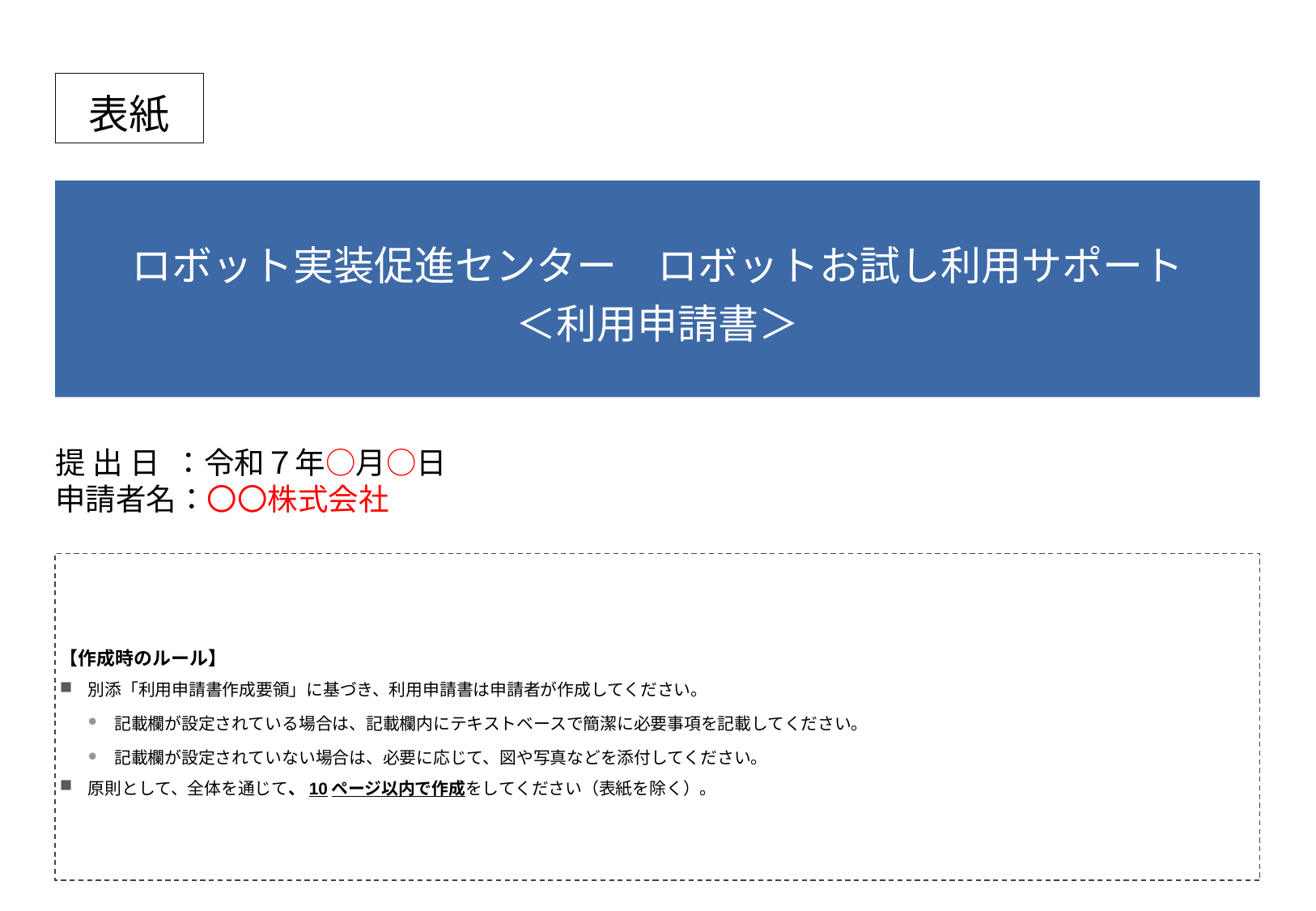

表紙
ロボット実装促進センター　ロボットお試し利用サポート
＜利用申請書＞
提 出 日  ：令和７年○月○日
申請者名：〇〇株式会社
【作成時のルール】
別添「利用申請書作成要領」に基づき、利用申請書は申請者が作成してください。
記載欄が設定されている場合は、記載欄内にテキストベースで簡潔に必要事項を記載してください。
記載欄が設定されていない場合は、必要に応じて、図や写真などを添付してください。
原則として、全体を通じて、10ページ以内で作成をしてください（表紙を除く）。